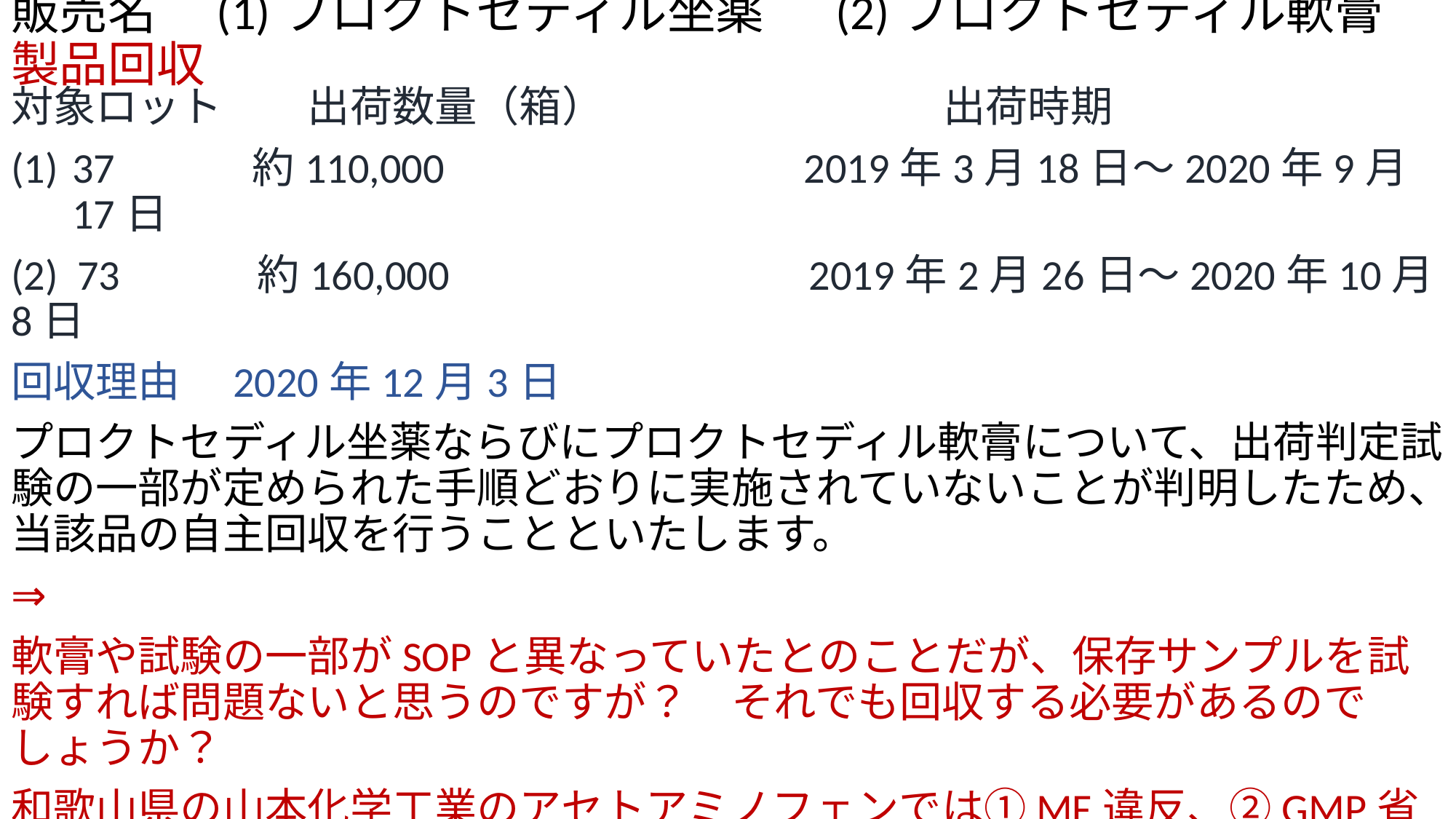

# 販売名　(1)プロクトセディル坐薬　 (2)プロクトセディル軟膏　製品回収
対象ロット　　出荷数量（箱）　　　　　　　　出荷時期
37　　　約110,000　　　　　　　　2019年3月18日～2020年9月17日
(2)  73　　　約160,000　　　　　　　　2019年2月26日～2020年10月8日
回収理由　2020年12月3日
プロクトセディル坐薬ならびにプロクトセディル軟膏について、出荷判定試験の一部が定められた手順どおりに実施されていないことが判明したため、当該品の自主回収を行うことといたします。
⇒
軟膏や試験の一部がSOPと異なっていたとのことだが、保存サンプルを試験すれば問題ないと思うのですが？　それでも回収する必要があるのでしょうか？
和歌山県の山本化学工業のアセトアミノフェンでは①MF違反、②GMP省令違反、
③製造販売承認書違反でも製品回収がなかったです。